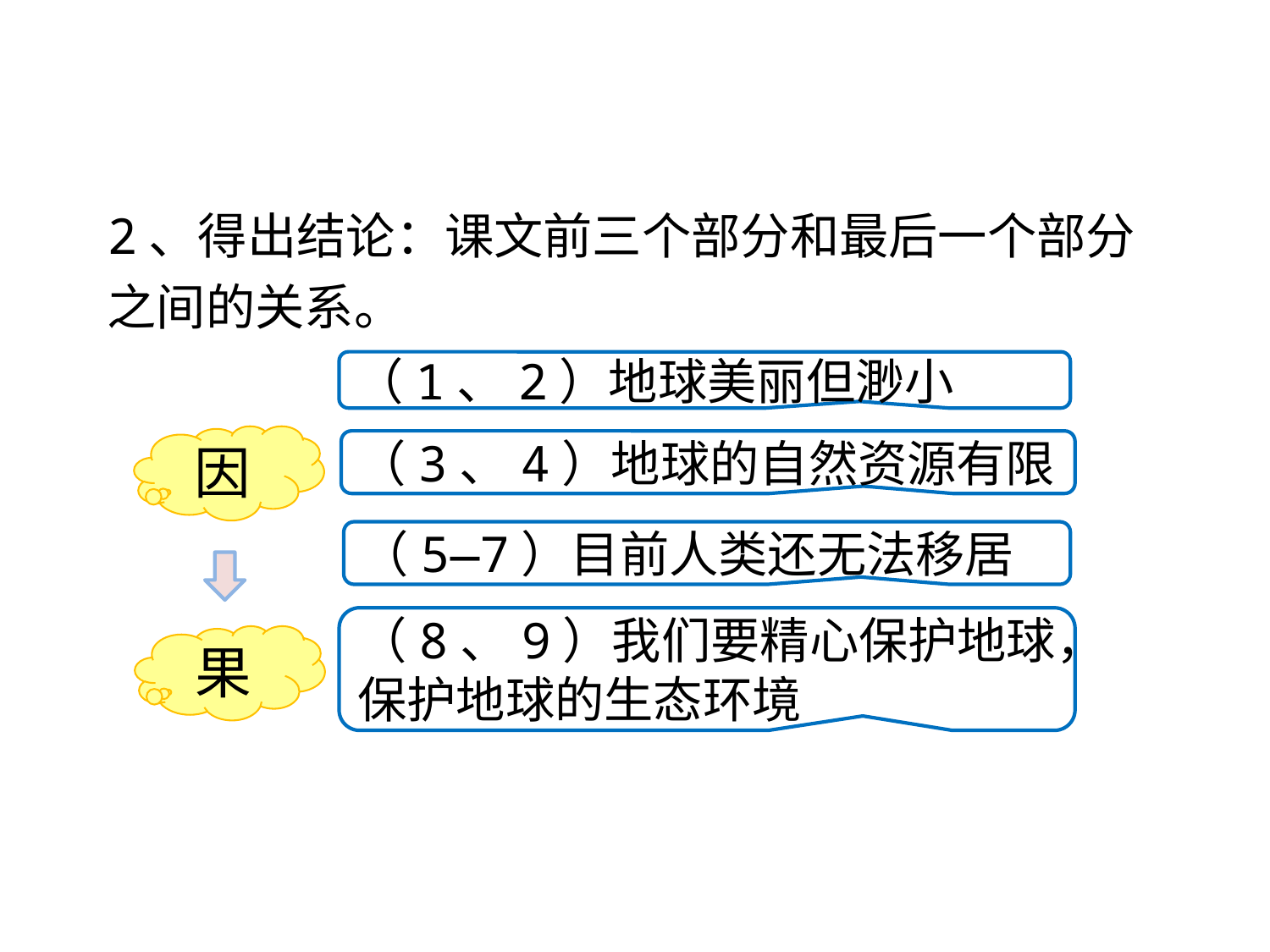

2、得出结论：课文前三个部分和最后一个部分之间的关系。
（1、2）地球美丽但渺小
因
（3、4）地球的自然资源有限
（5—7）目前人类还无法移居

（8、9）我们要精心保护地球，保护地球的生态环境
果